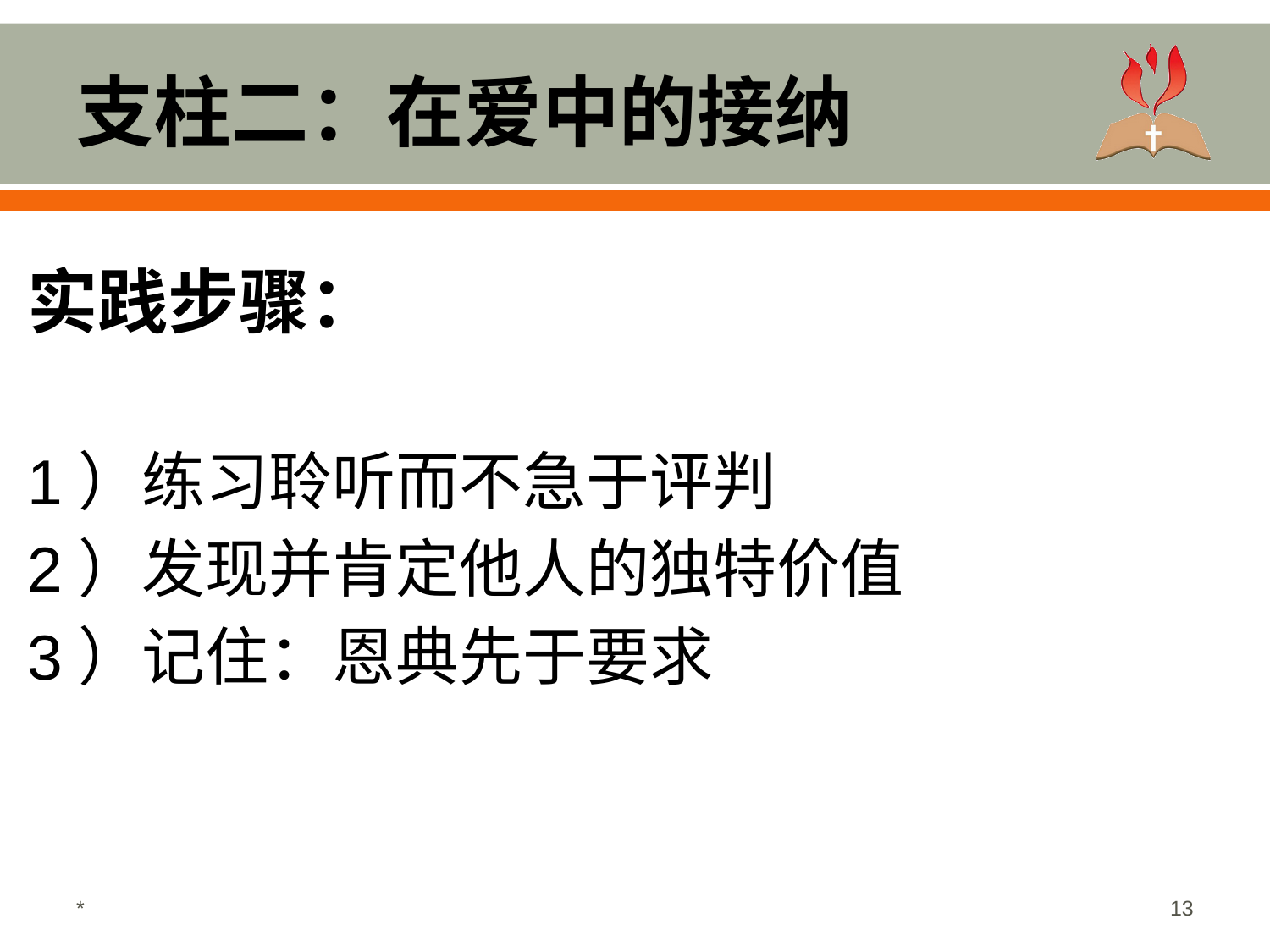

# 支柱二：在爱中的接纳
实践步骤：

1）练习聆听而不急于评判
2）发现并肯定他人的独特价值
3）记住：恩典先于要求

*
13